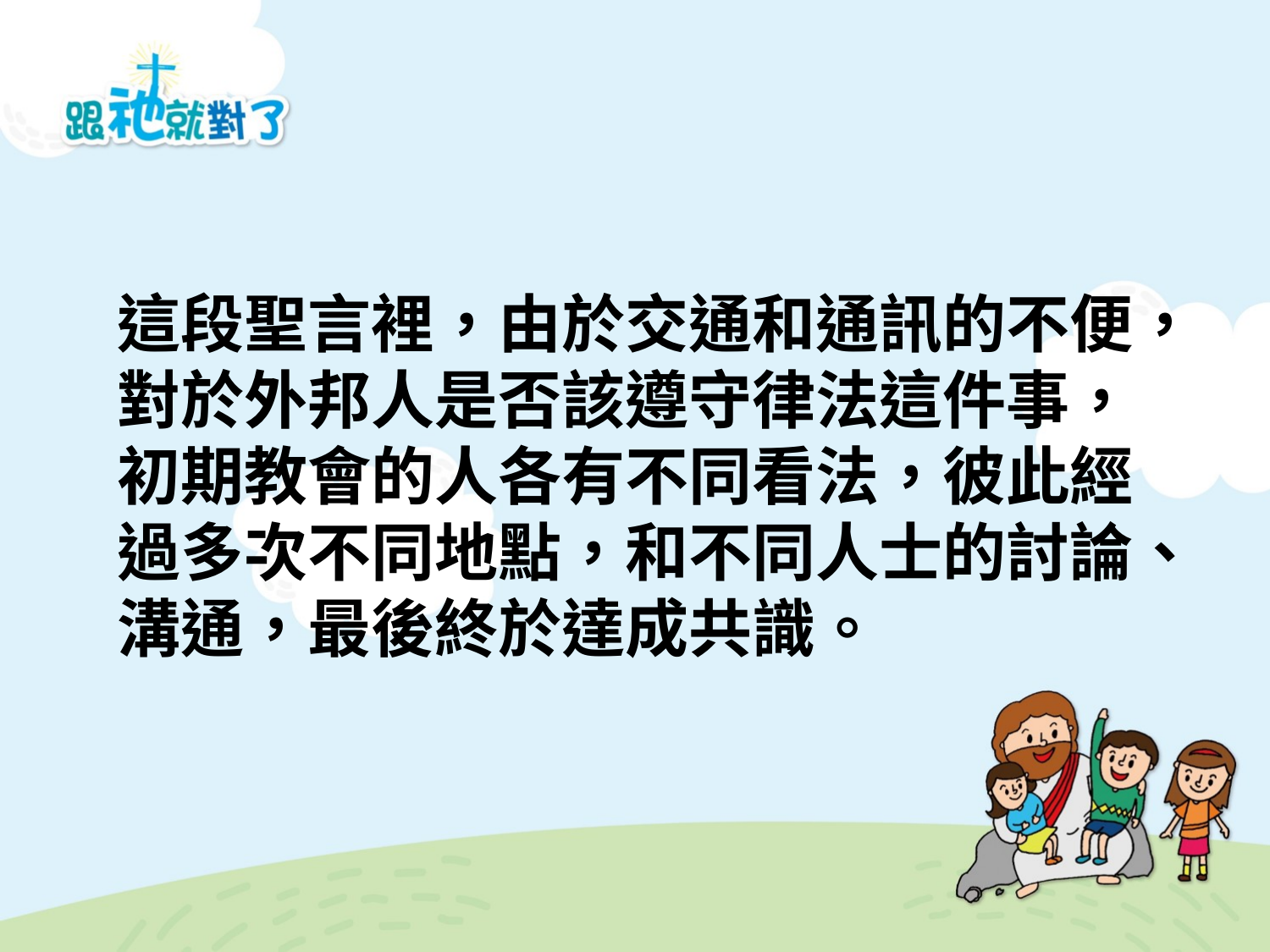

這段聖言裡，由於交通和通訊的不便，對於外邦人是否該遵守律法這件事，初期教會的人各有不同看法，彼此經過多次不同地點，和不同人士的討論、溝通，最後終於達成共識。